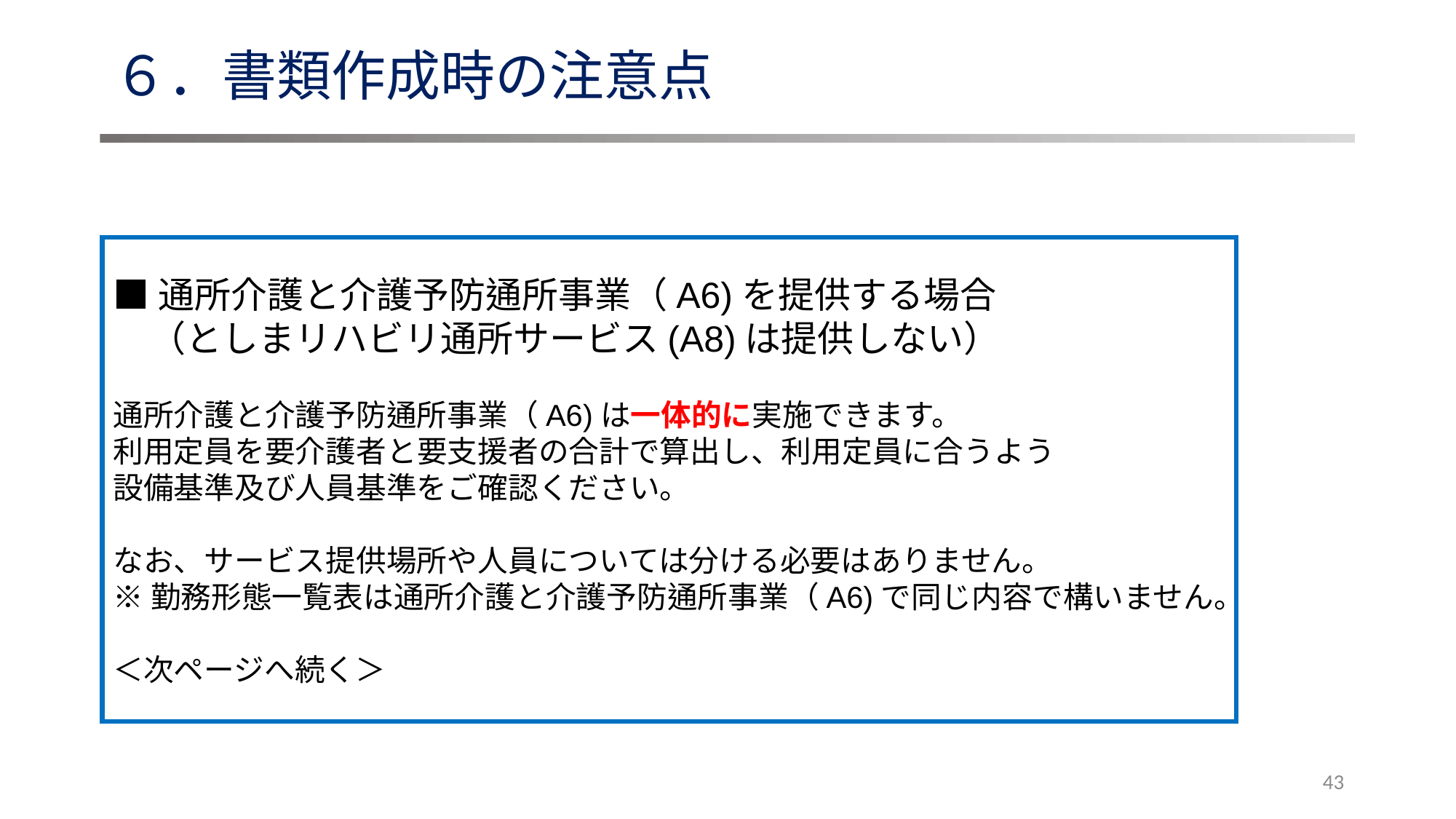

# ６．書類作成時の注意点

■通所介護と介護予防通所事業（A6)を提供する場合
　（としまリハビリ通所サービス(A8)は提供しない）

通所介護と介護予防通所事業（A6)は一体的に実施できます。
利用定員を要介護者と要支援者の合計で算出し、利用定員に合うよう
設備基準及び人員基準をご確認ください。

なお、サービス提供場所や人員については分ける必要はありません。
※勤務形態一覧表は通所介護と介護予防通所事業（A6)で同じ内容で構いません。

＜次ページへ続く＞
43